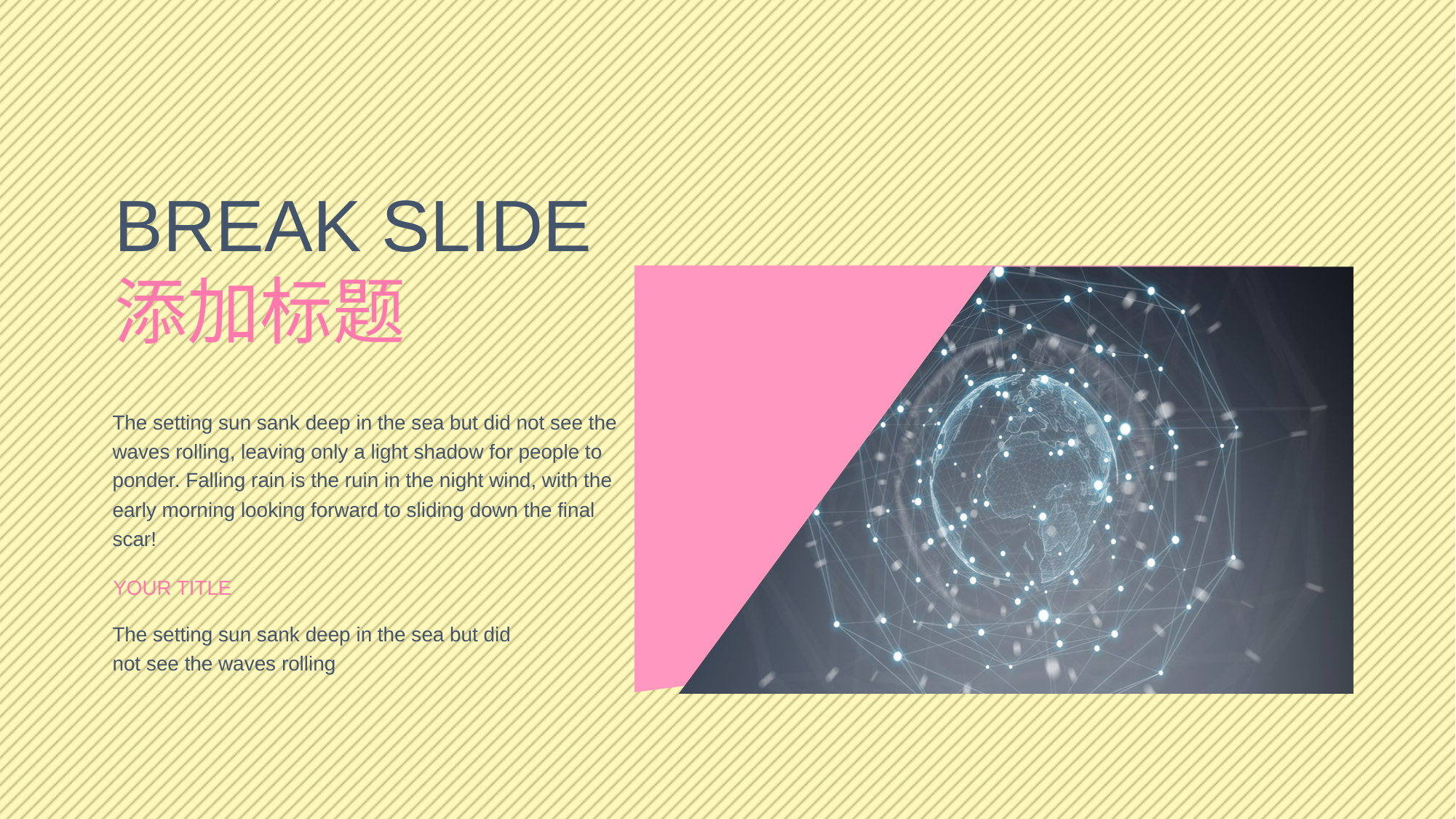

BREAK SLIDE
添加标题

The setting sun sank deep in the sea but did not see the waves rolling, leaving only a light shadow for people to ponder. Falling rain is the ruin in the night wind, with the early morning looking forward to sliding down the final scar!
YOUR TITLE
The setting sun sank deep in the sea but did not see the waves rolling